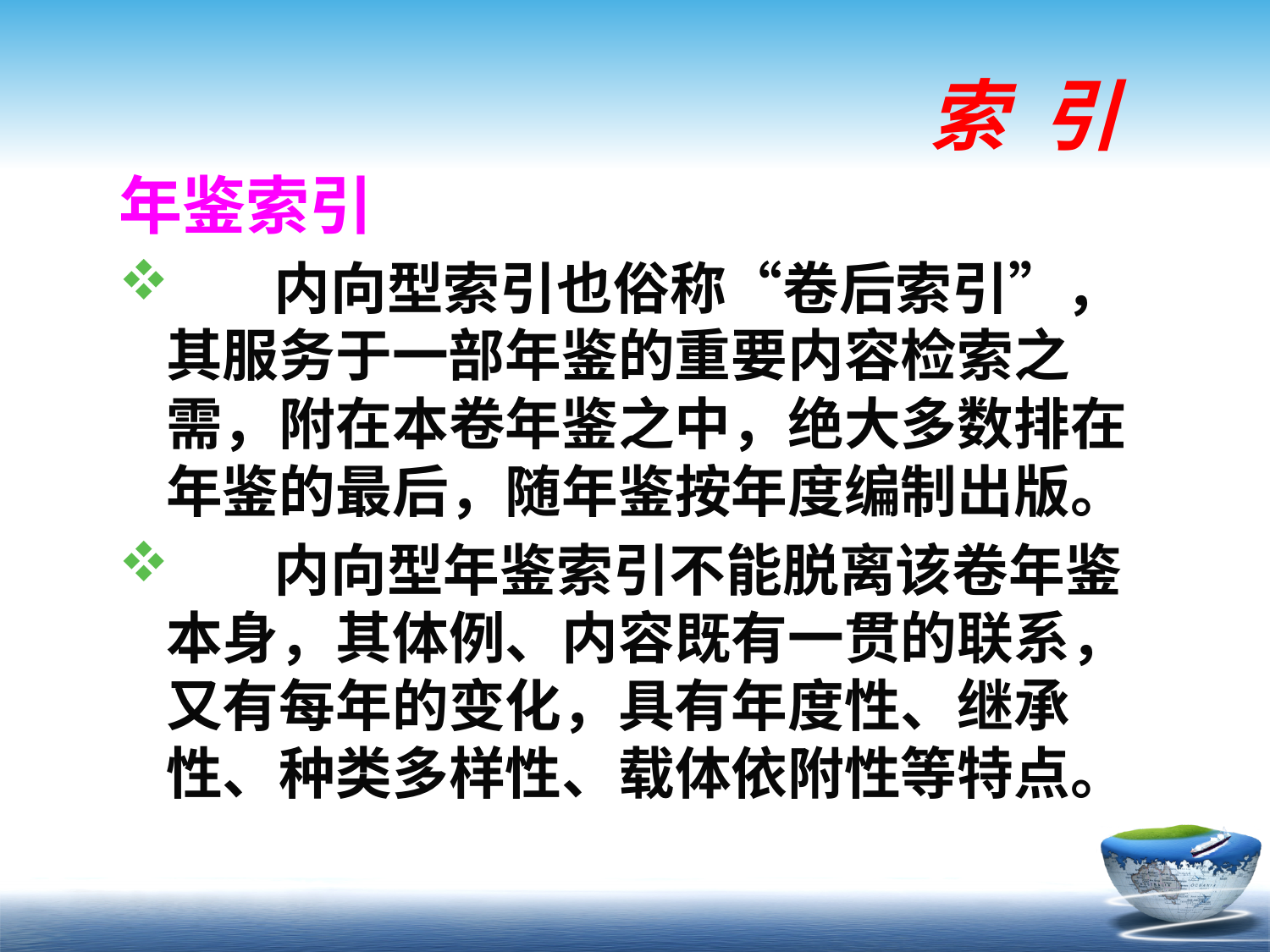

# 索  引
年鉴索引
       内向型索引也俗称“卷后索引”，其服务于一部年鉴的重要内容检索之需，附在本卷年鉴之中，绝大多数排在年鉴的最后，随年鉴按年度编制出版。
       内向型年鉴索引不能脱离该卷年鉴本身，其体例、内容既有一贯的联系，又有每年的变化，具有年度性、继承性、种类多样性、载体依附性等特点。